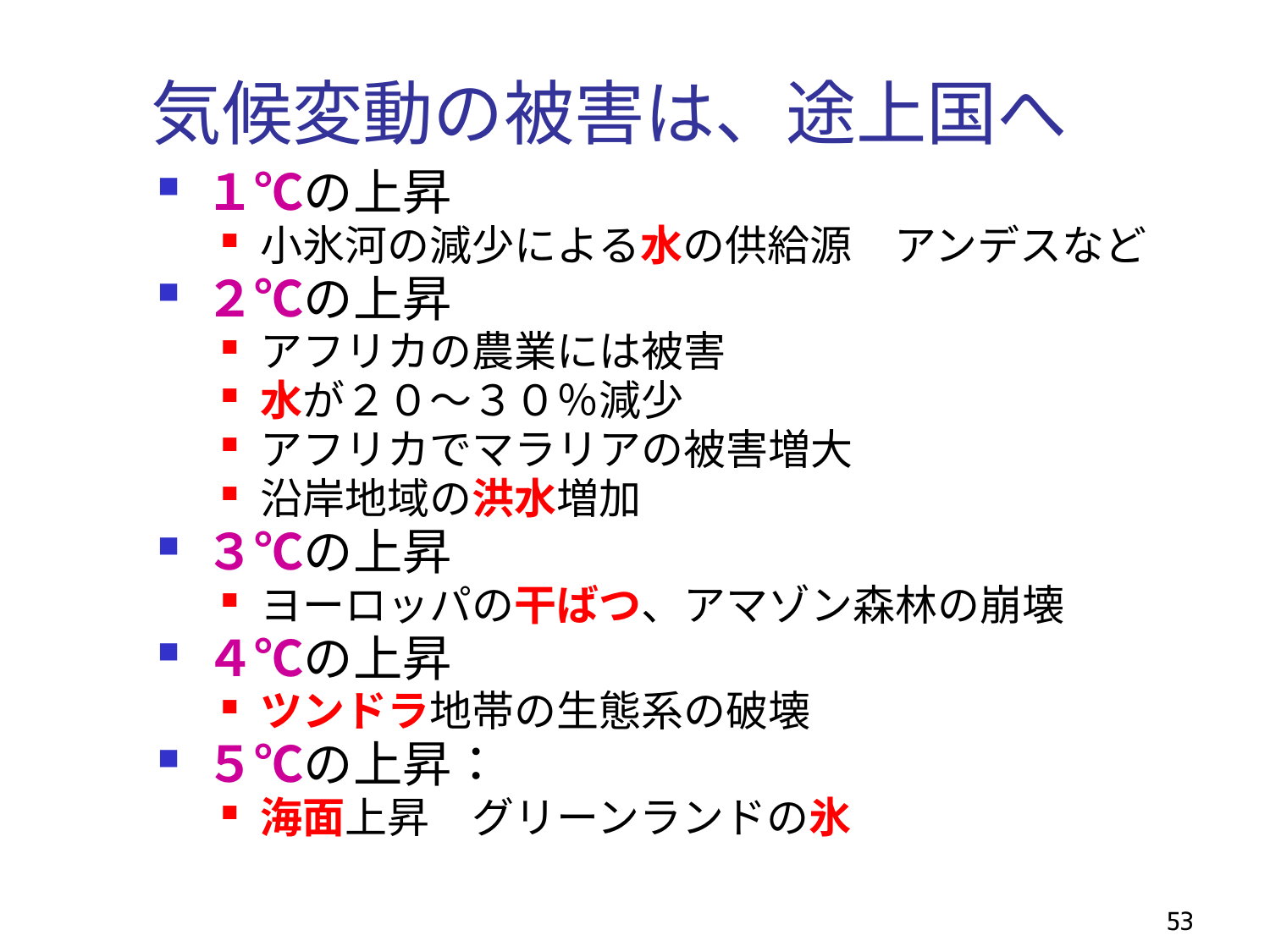

# 気候変動の被害は、途上国へ
１℃の上昇
小氷河の減少による水の供給源　アンデスなど
２℃の上昇
アフリカの農業には被害
水が２０～３０％減少
アフリカでマラリアの被害増大
沿岸地域の洪水増加
３℃の上昇
ヨーロッパの干ばつ、アマゾン森林の崩壊
４℃の上昇
ツンドラ地帯の生態系の破壊
５℃の上昇：
海面上昇　グリーンランドの氷
53